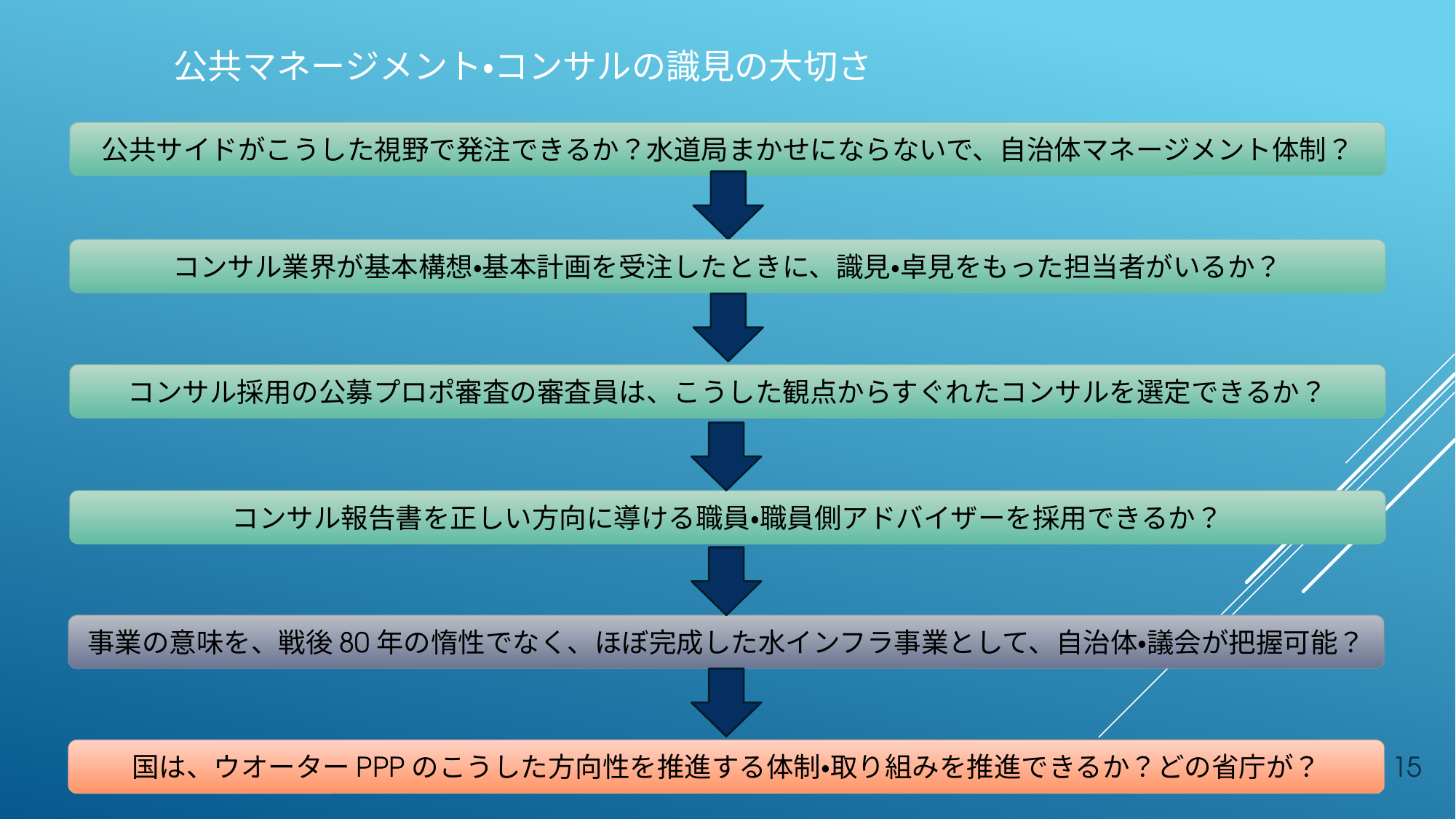

# 公共マネージメント・コンサルの識見の大切さ
公共サイドがこうした視野で発注できるか？水道局まかせにならないで、自治体マネージメント体制？

コンサル業界が基本構想・基本計画を受注したときに、識見・卓見をもった担当者がいるか？

コンサル採用の公募プロポ審査の審査員は、こうした観点からすぐれたコンサルを選定できるか？

コンサル報告書を正しい方向に導ける職員・職員側アドバイザーを採用できるか？

事業の意味を、戦後80年の惰性でなく、ほぼ完成した水インフラ事業として、自治体・議会が把握可能？

15
ウオーターPPP
国は、ウオーターPPPのこうした方向性を推進する体制・取り組みを推進できるか？どの省庁が？